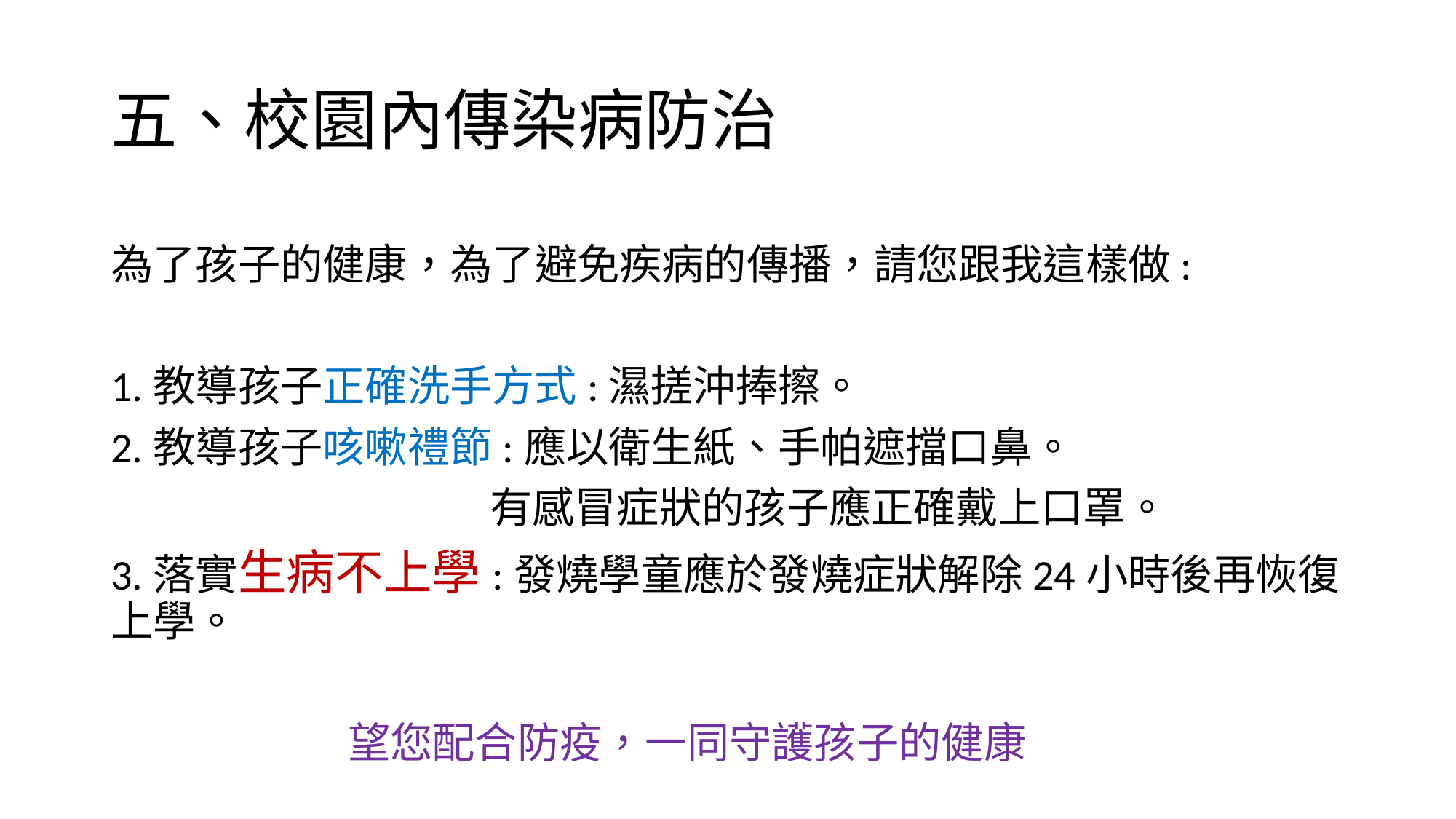

# 五、校園內傳染病防治

為了孩子的健康，為了避免疾病的傳播，請您跟我這樣做:

1.教導孩子正確洗手方式:濕搓沖捧擦。
2.教導孩子咳嗽禮節:應以衛生紙、手帕遮擋口鼻。
                                       有感冒症狀的孩子應正確戴上口罩。
3.落實生病不上學:發燒學童應於發燒症狀解除24小時後再恢復上學。

                        望您配合防疫，一同守護孩子的健康